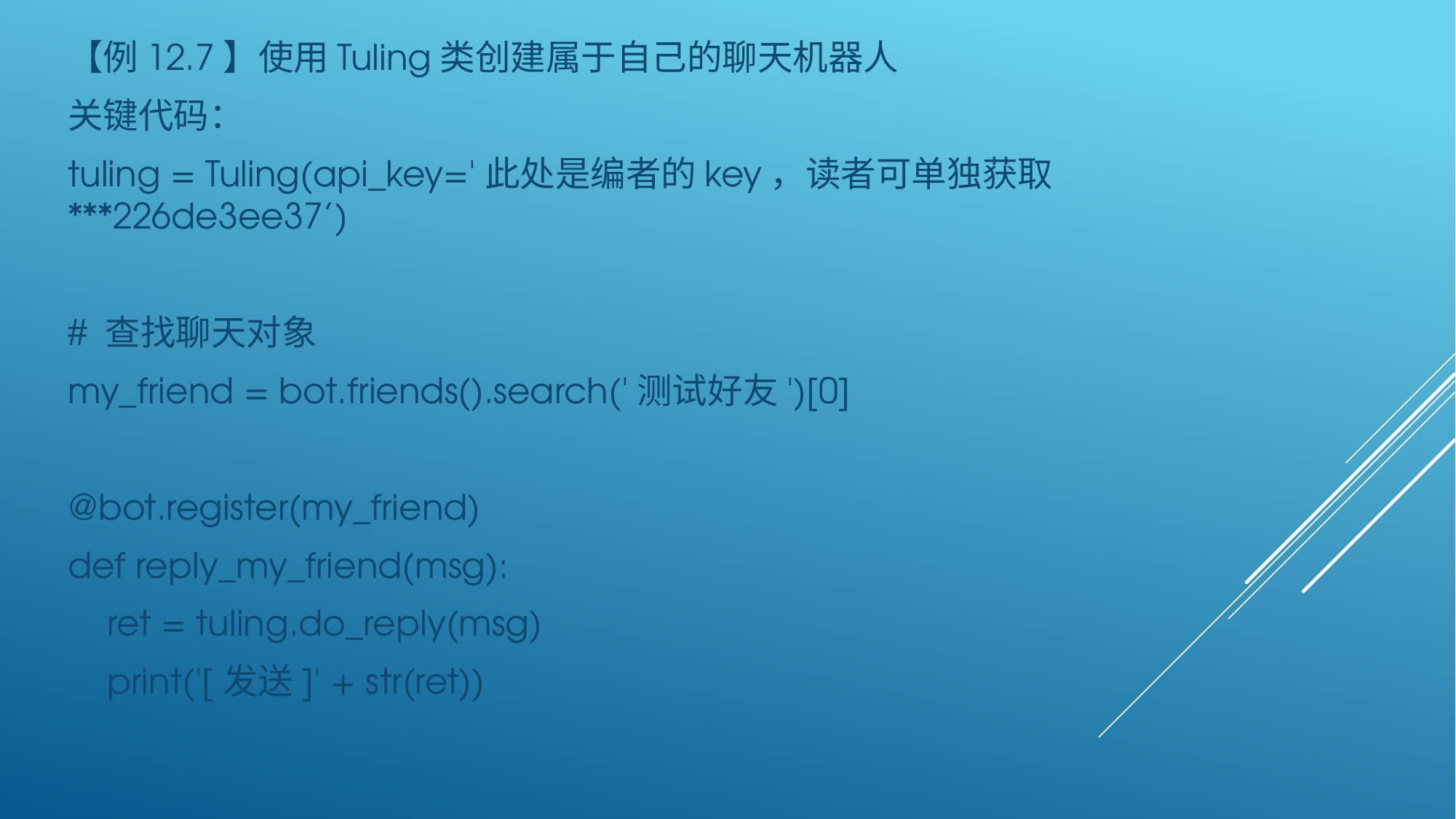

【例12.7】使用Tuling类创建属于自己的聊天机器人
关键代码：
tuling = Tuling(api_key='此处是编者的key，读者可单独获取***226de3ee37’)

# 查找聊天对象
my_friend = bot.friends().search('测试好友')[0]

@bot.register(my_friend)
def reply_my_friend(msg):
    ret = tuling.do_reply(msg)
    print('[发送]' + str(ret))